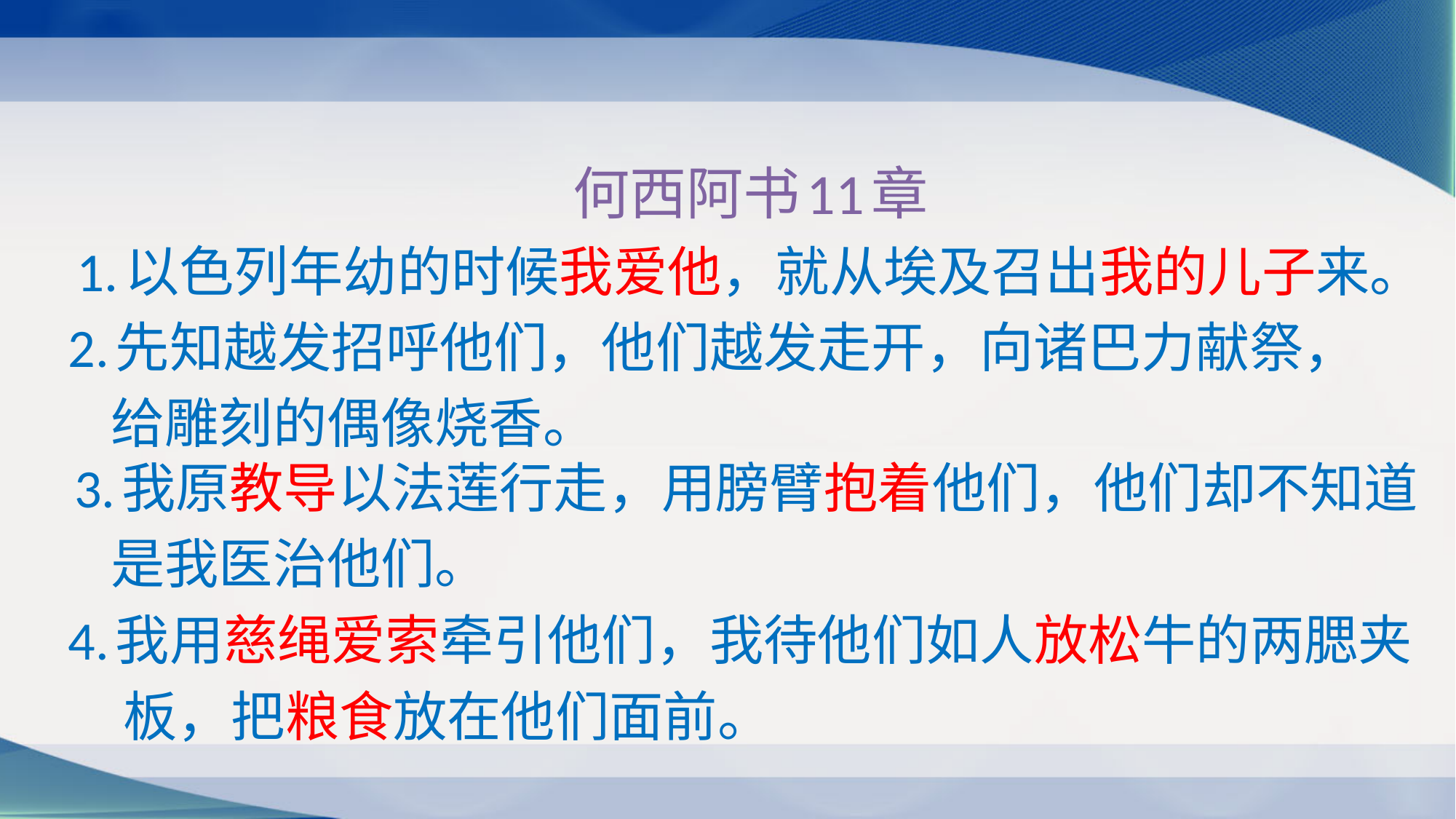

何西阿书11章
1.以色列年幼的时候我爱他，就从埃及召出我的儿子来。
 2.先知越发招呼他们，他们越发走开，向诸巴力献祭，
    给雕刻的偶像烧香。
 3.我原教导以法莲行走，用膀臂抱着他们，他们却不知道
    是我医治他们。
 4.我用慈绳爱索牵引他们，我待他们如人放松牛的两腮夹
     板，把粮食放在他们面前。